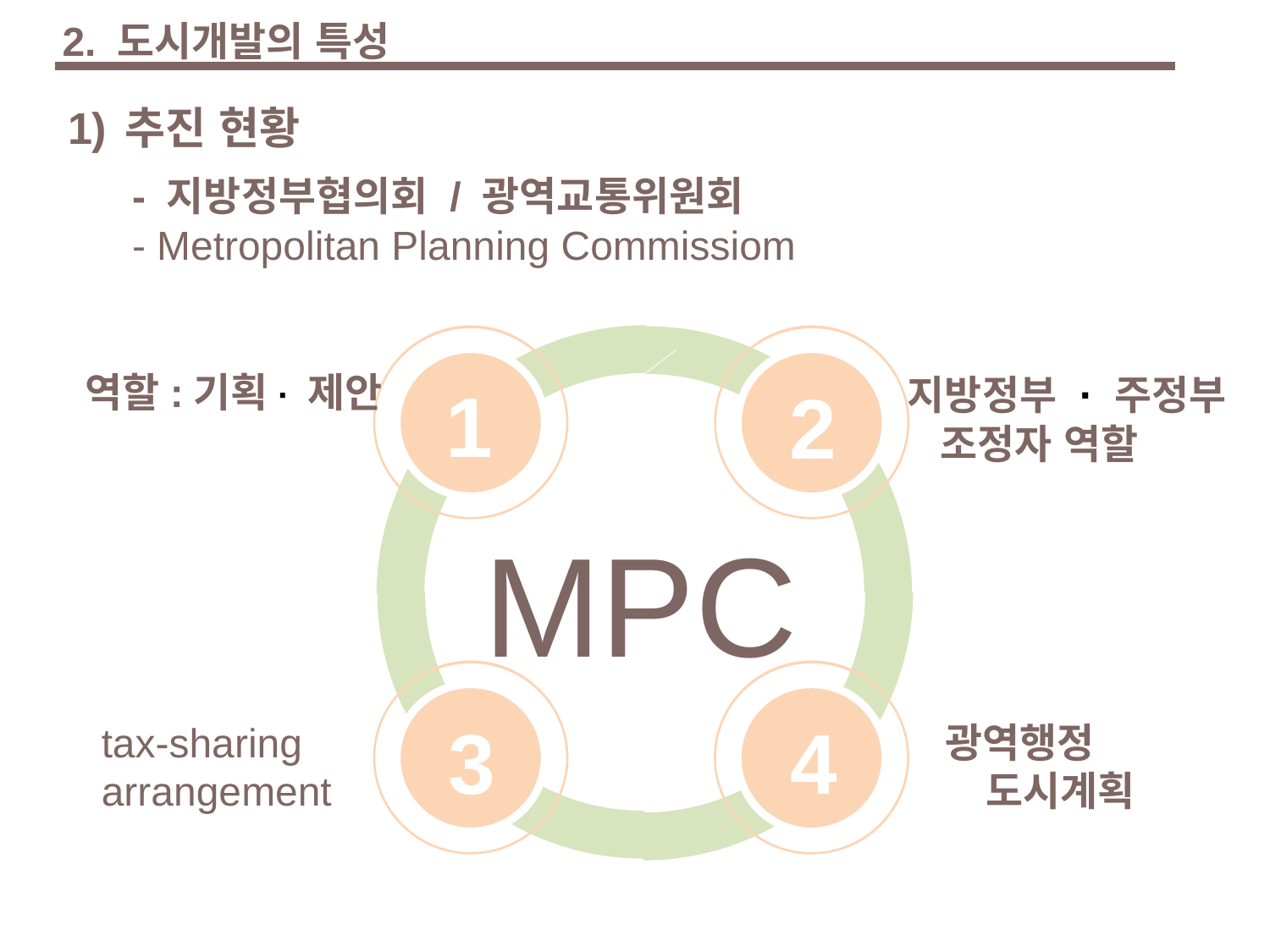

2. 도시개발의 특성
# 1) 추진 현황
  - 지방정부협의회 / 광역교통위원회
  - Metropolitan Planning Commissiom

1

2
  역할:기획· 제안
지방정부 · 주정부
  조정자 역할
MPC

3

4
   tax-sharing
   arrangement
   광역행정
      도시계획